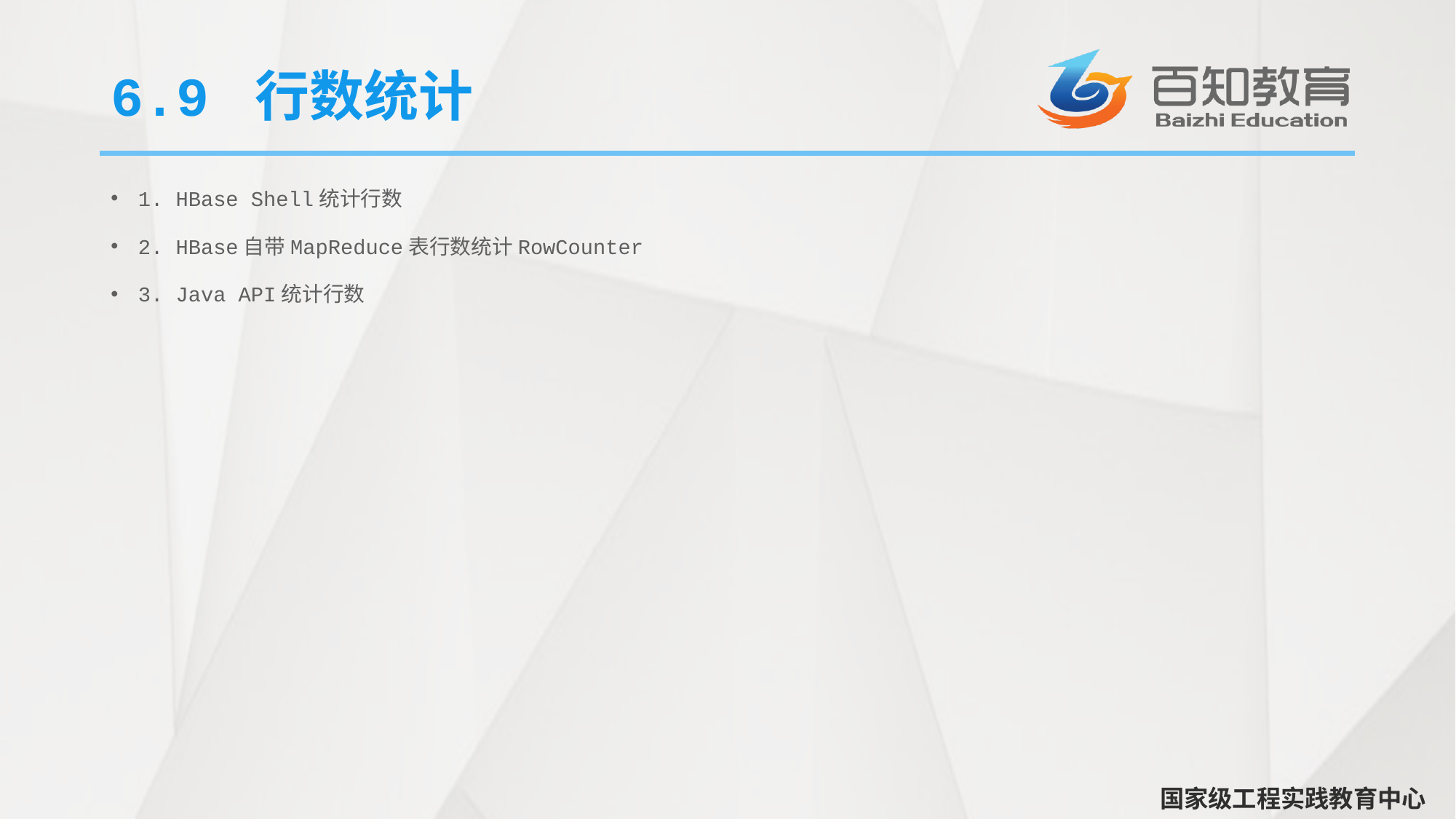

# 6.9 行数统计
1. HBase Shell统计行数
2. HBase自带MapReduce表行数统计RowCounter
3. Java API统计行数